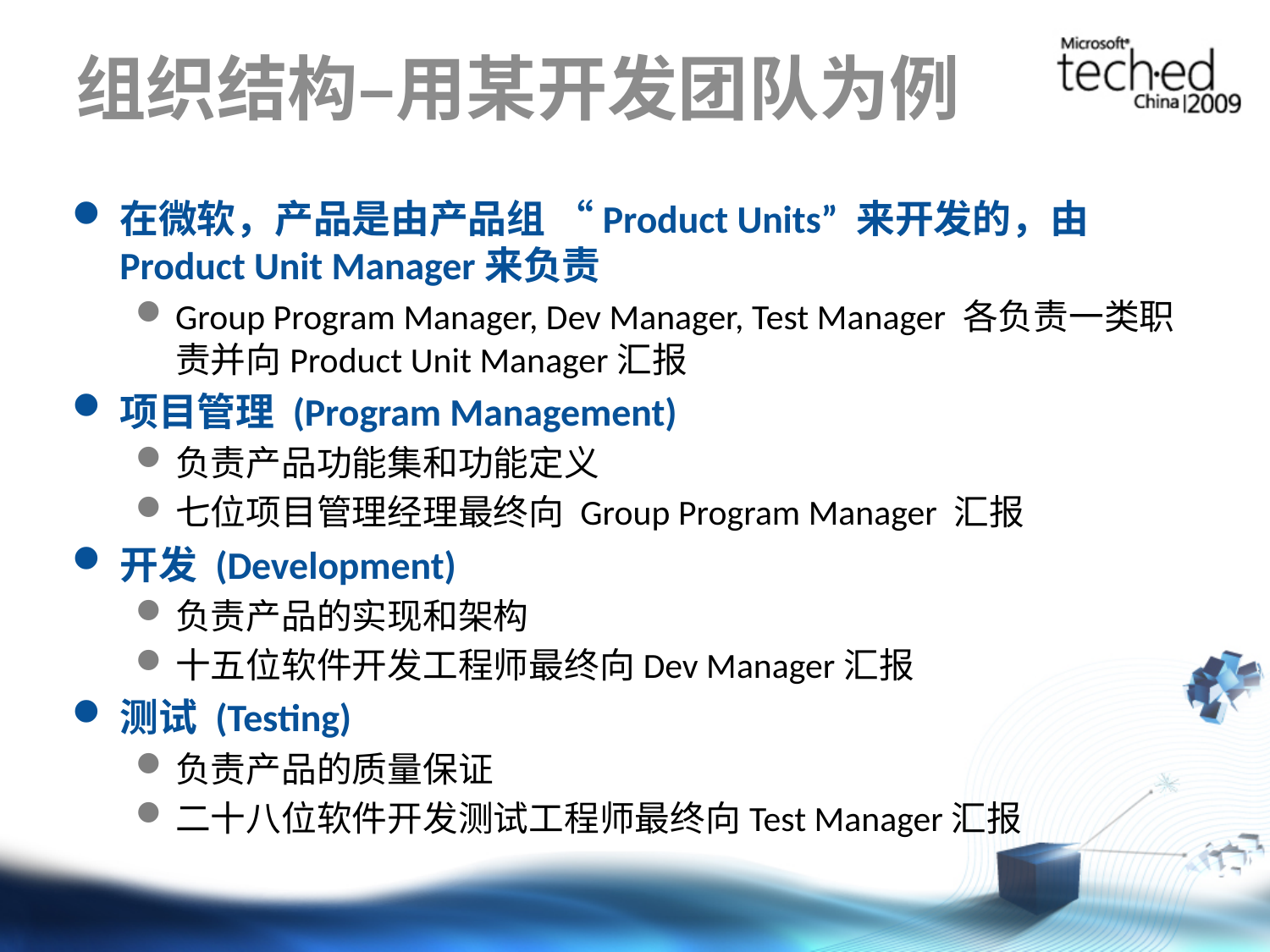

# 组织结构–用某开发团队为例
在微软，产品是由产品组 “Product Units” 来开发的，由Product Unit Manager来负责
Group Program Manager, Dev Manager, Test Manager 各负责一类职责并向Product Unit Manager汇报
项目管理 (Program Management)
负责产品功能集和功能定义
七位项目管理经理最终向 Group Program Manager 汇报
开发 (Development)
负责产品的实现和架构
十五位软件开发工程师最终向Dev Manager汇报
测试 (Testing)
负责产品的质量保证
二十八位软件开发测试工程师最终向Test Manager汇报